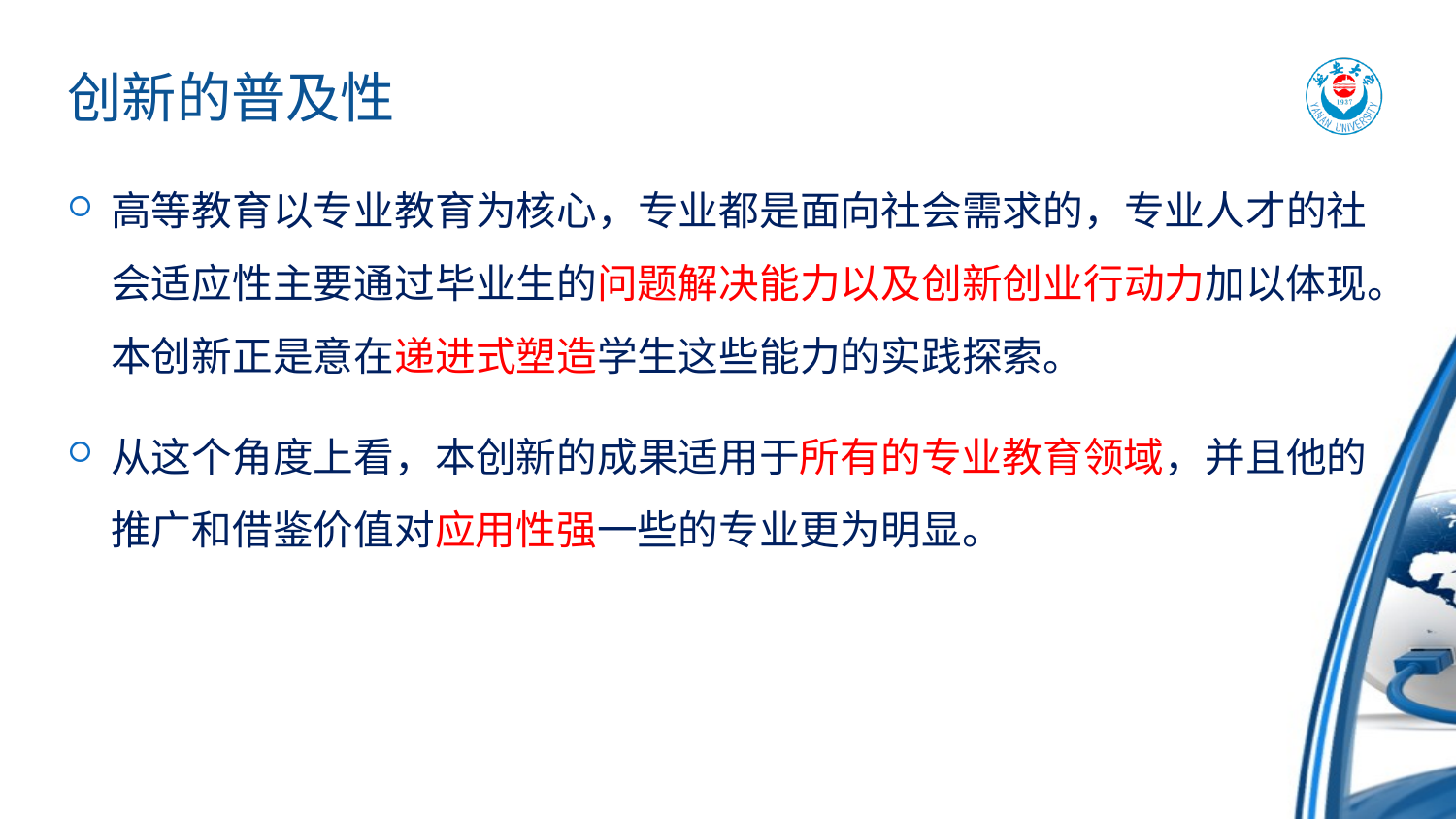

# 创新的普及性
高等教育以专业教育为核心，专业都是面向社会需求的，专业人才的社会适应性主要通过毕业生的问题解决能力以及创新创业行动力加以体现。本创新正是意在递进式塑造学生这些能力的实践探索。
从这个角度上看，本创新的成果适用于所有的专业教育领域，并且他的推广和借鉴价值对应用性强一些的专业更为明显。